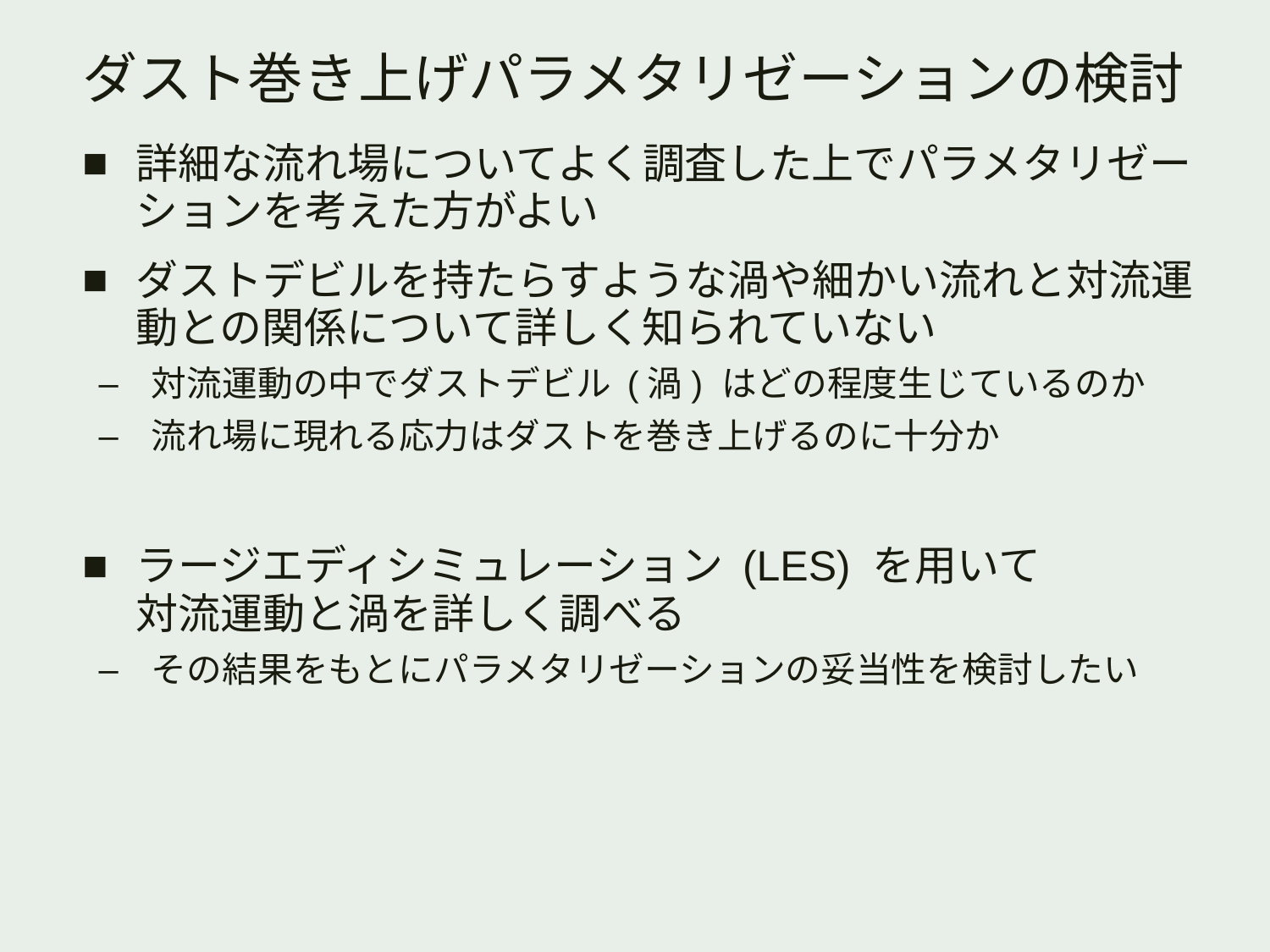

# ダスト巻き上げパラメタリゼーションの検討
詳細な流れ場についてよく調査した上でパラメタリゼーションを考えた方がよい
ダストデビルを持たらすような渦や細かい流れと対流運動との関係について詳しく知られていない
対流運動の中でダストデビル (渦) はどの程度生じているのか
流れ場に現れる応力はダストを巻き上げるのに十分か

ラージエディシミュレーション (LES) を用いて
対流運動と渦を詳しく調べる
その結果をもとにパラメタリゼーションの妥当性を検討したい